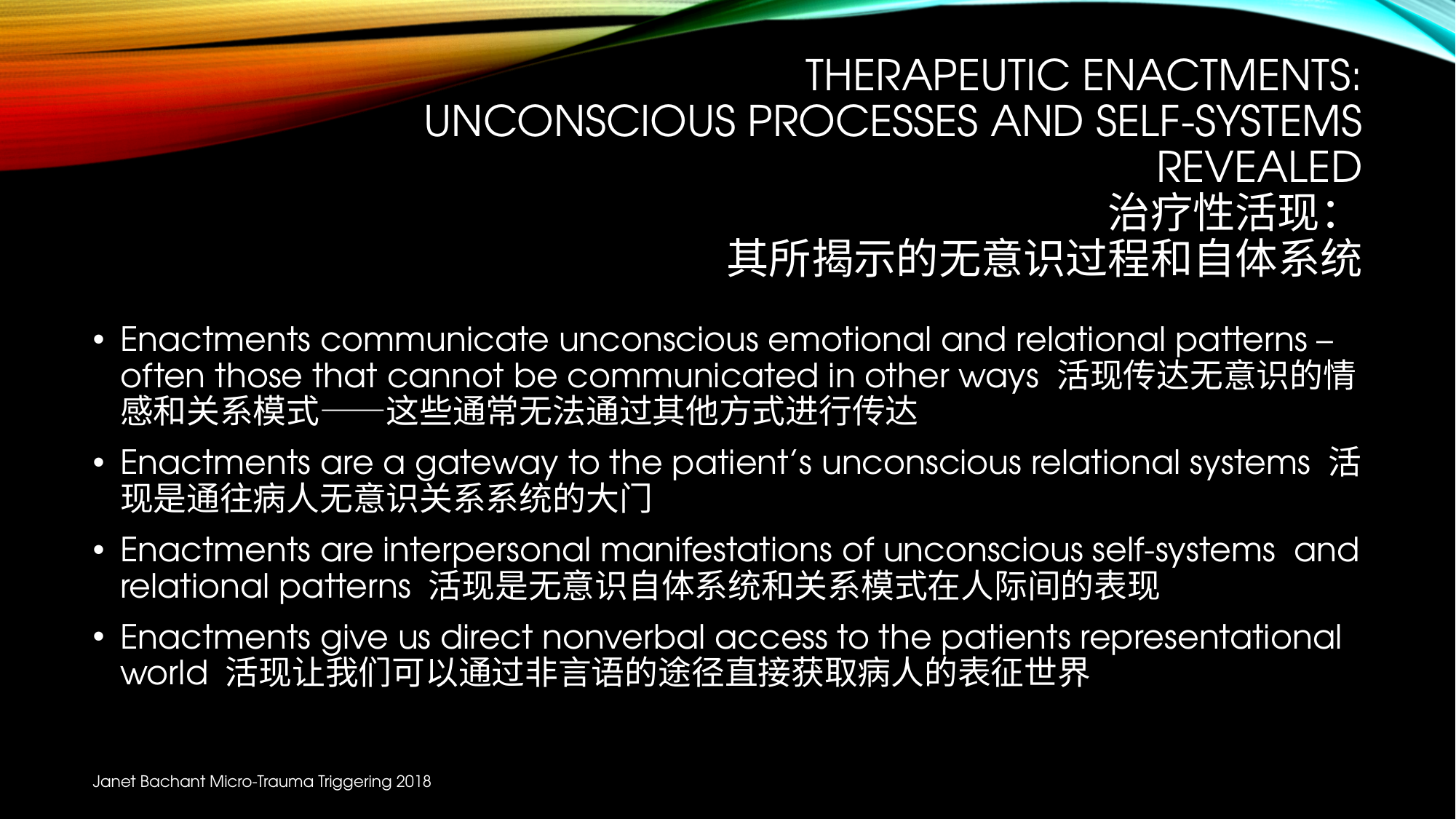

# Therapeutic Enactments: Unconscious Processes and Self-systems revealed 治疗性活现： 其所揭示的无意识过程和自体系统

Enactments communicate unconscious emotional and relational patterns – often those that cannot be communicated in other ways 活现传达无意识的情感和关系模式——这些通常无法通过其他方式进行传达
Enactments are a gateway to the patient’s unconscious relational systems 活现是通往病人无意识关系系统的大门
Enactments are interpersonal manifestations of unconscious self-systems  and relational patterns 活现是无意识自体系统和关系模式在人际间的表现
Enactments give us direct nonverbal access to the patients representational world 活现让我们可以通过非言语的途径直接获取病人的表征世界
Janet Bachant Micro-Trauma Triggering 2018